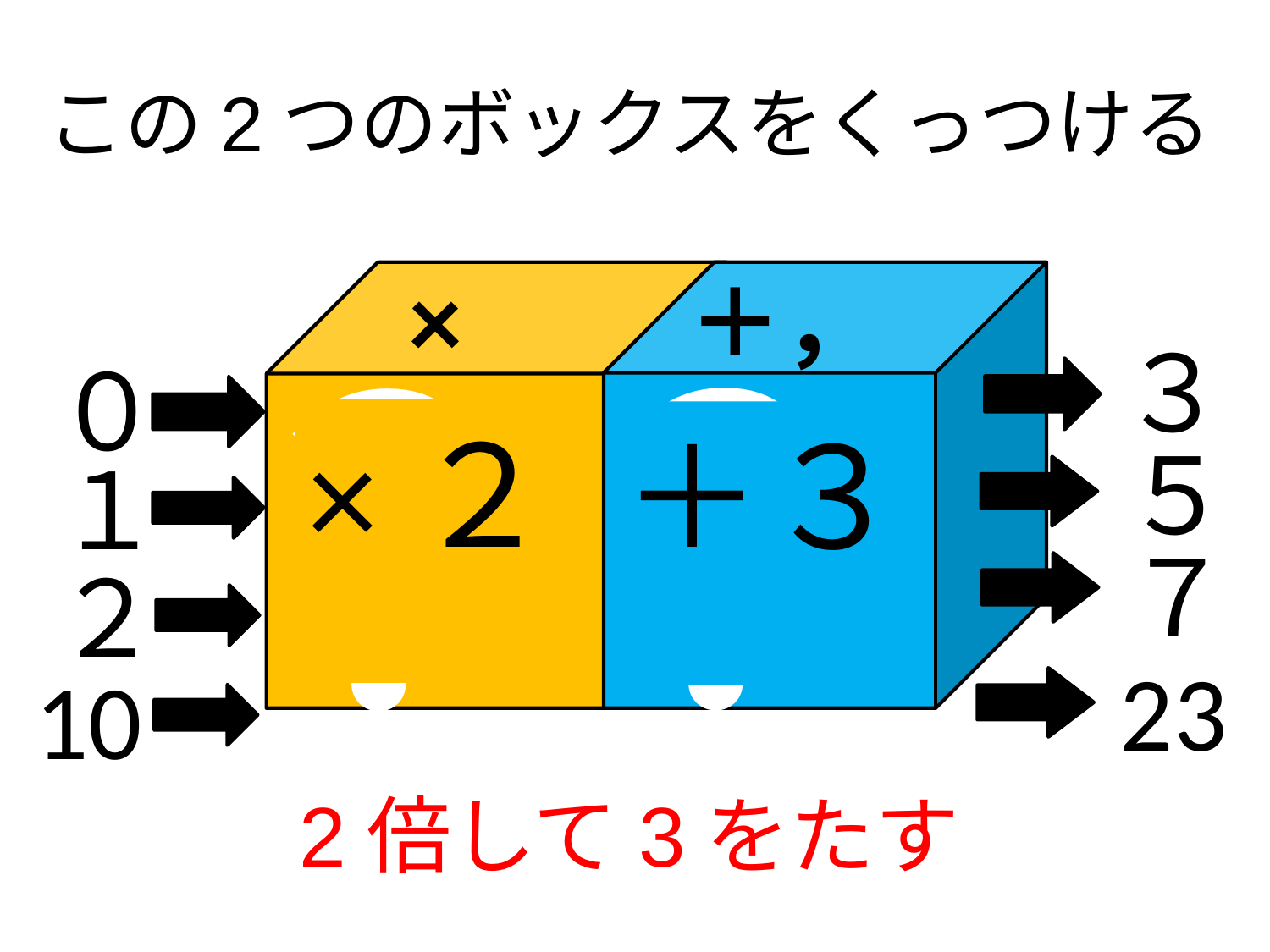

この2つのボックスをくっつける
×
＋，－
？
？
３
０

×２

＋３

５
１

７
２

23
10

2倍して3をたす